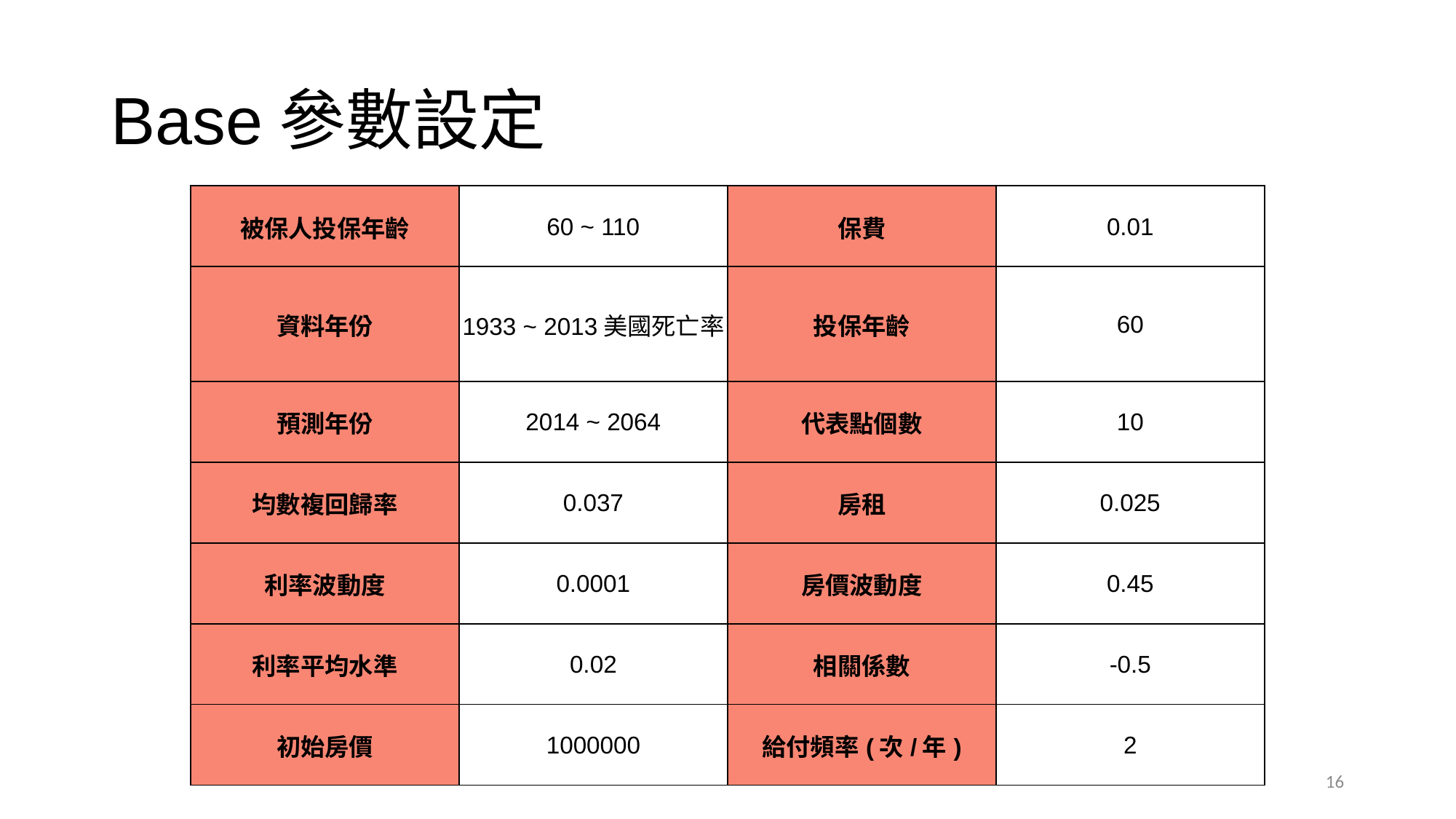

# Base參數設定
| 被保人投保年齡 | 60 ~ 110 | 保費 | 0.01 |
| --- | --- | --- | --- |
| 資料年份 | 1933 ~ 2013美國死亡率 | 投保年齡 | 60 |
| 預測年份 | 2014 ~ 2064 | 代表點個數 | 10 |
| 均數複回歸率 | 0.037 | 房租 | 0.025 |
| 利率波動度 | 0.0001 | 房價波動度 | 0.45 |
| 利率平均水準 | 0.02 | 相關係數 | -0.5 |
| 初始房價 | 1000000 | 給付頻率(次/年) | 2 |
16